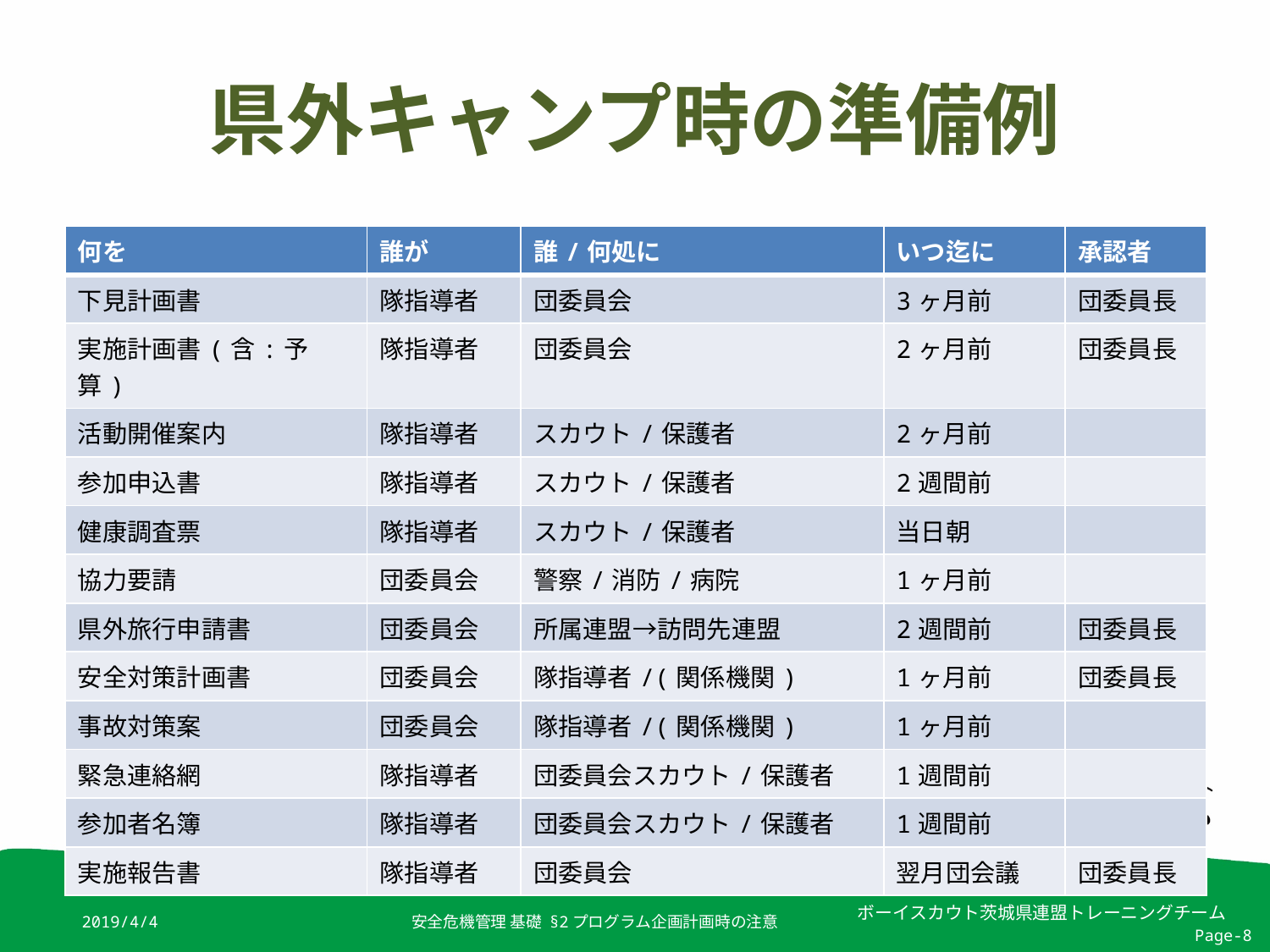

# 県外キャンプ時の準備例
| 何を | 誰が | 誰/何処に | いつ迄に | 承認者 |
| --- | --- | --- | --- | --- |
| 下見計画書 | 隊指導者 | 団委員会 | 3ヶ月前 | 団委員長 |
| 実施計画書(含:予算) | 隊指導者 | 団委員会 | 2ヶ月前 | 団委員長 |
| 活動開催案内 | 隊指導者 | スカウト/保護者 | 2ヶ月前 |  |
| 参加申込書 | 隊指導者 | スカウト/保護者 | 2週間前 |  |
| 健康調査票 | 隊指導者 | スカウト/保護者 | 当日朝 |  |
| 協力要請 | 団委員会 | 警察/消防/病院 | 1ヶ月前 |  |
| 県外旅行申請書 | 団委員会 | 所属連盟→訪問先連盟 | 2週間前 | 団委員長 |
| 安全対策計画書 | 団委員会 | 隊指導者/(関係機関) | 1ヶ月前 | 団委員長 |
| 事故対策案 | 団委員会 | 隊指導者/(関係機関) | 1ヶ月前 |  |
| 緊急連絡網 | 隊指導者 | 団委員会スカウト/保護者 | 1週間前 |  |
| 参加者名簿 | 隊指導者 | 団委員会スカウト/保護者 | 1週間前 |  |
| 実施報告書 | 隊指導者 | 団委員会 | 翌月団会議 | 団委員長 |
2019/4/4
安全危機管理 基礎 §2プログラム企画計画時の注意
Page-8